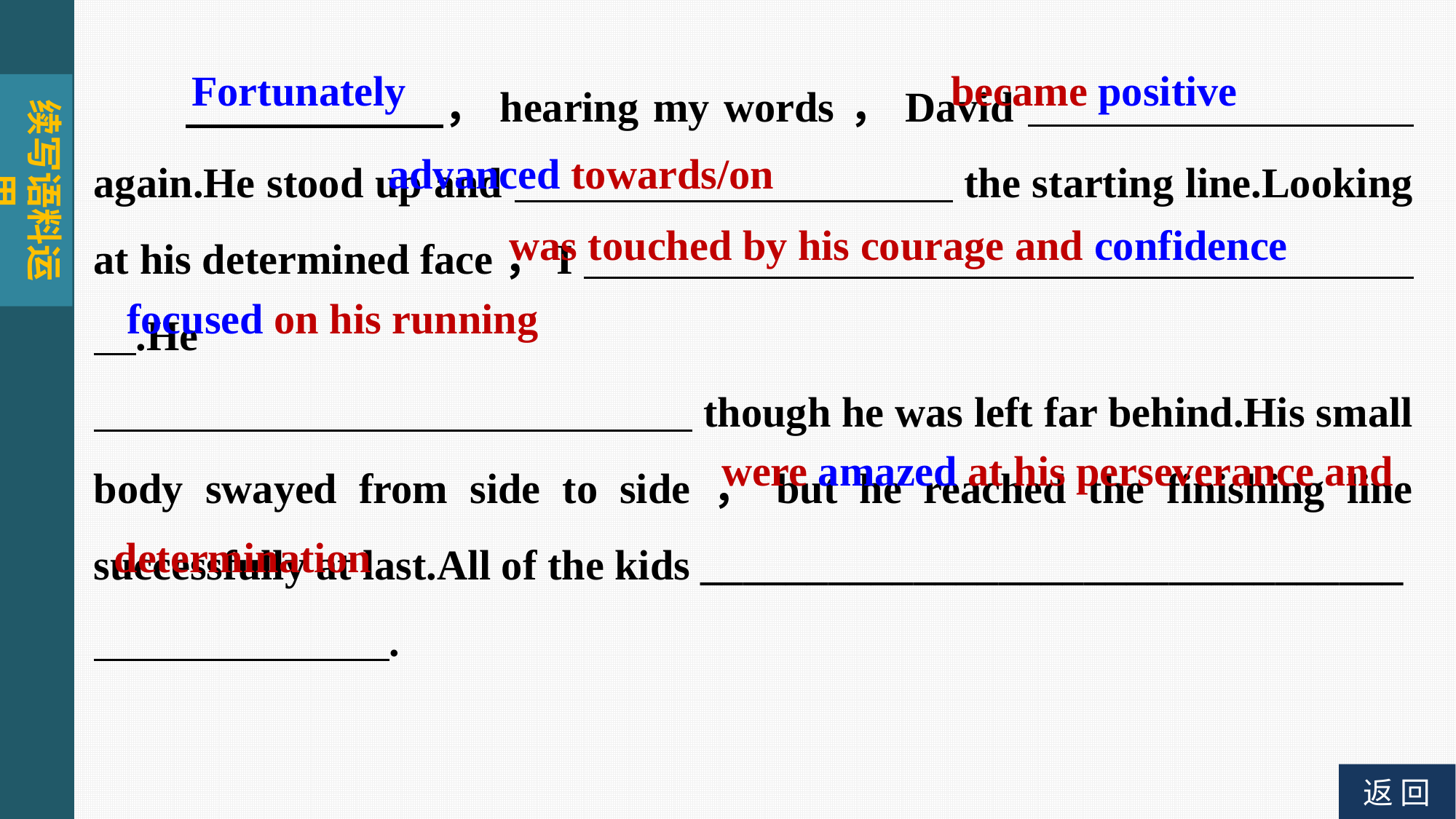

，hearing my words，David                             again.He stood up and                                        the starting line.Looking at his determined face，I                                                                                    .He
                                                        though he was left far behind.His small body swayed from side to side，but he reached the finishing line successfully at last.All of the kids _________________________________
                            .
Fortunately
became positive
续写语料运用
advanced towards/on
was touched by his courage and confidence
focused on his running
were amazed at his perseverance and
determination
返 回